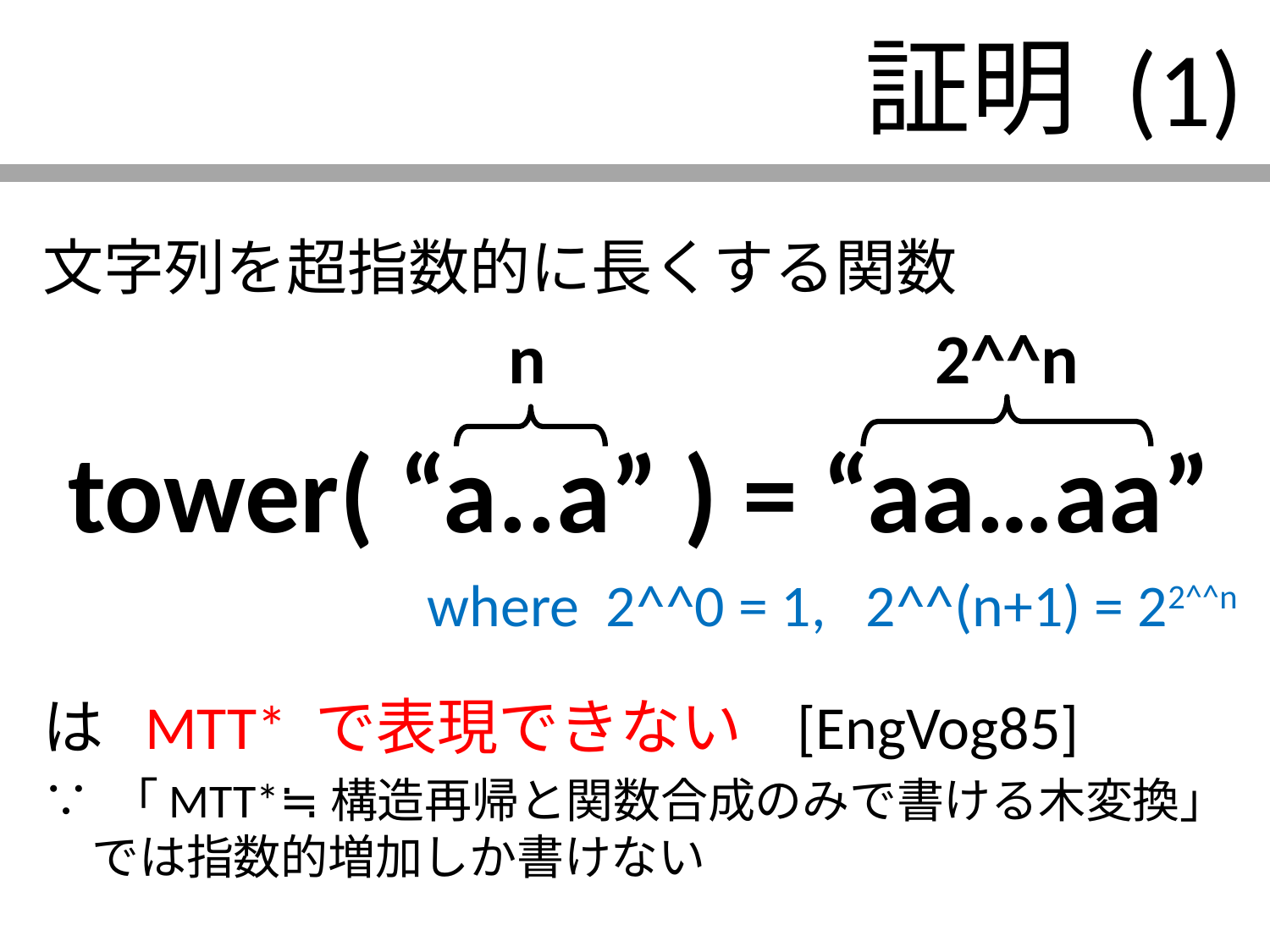

# 証明 (1)
文字列を超指数的に長くする関数

tower( “a..a” ) = “aa…aa”
where  2^^0 = 1,   2^^(n+1) = 22^^n

は  MTT* で表現できない   [EngVog85]
∵ 「MTT*≒構造再帰と関数合成のみで書ける木変換」
では指数的増加しか書けない

n
2^^n